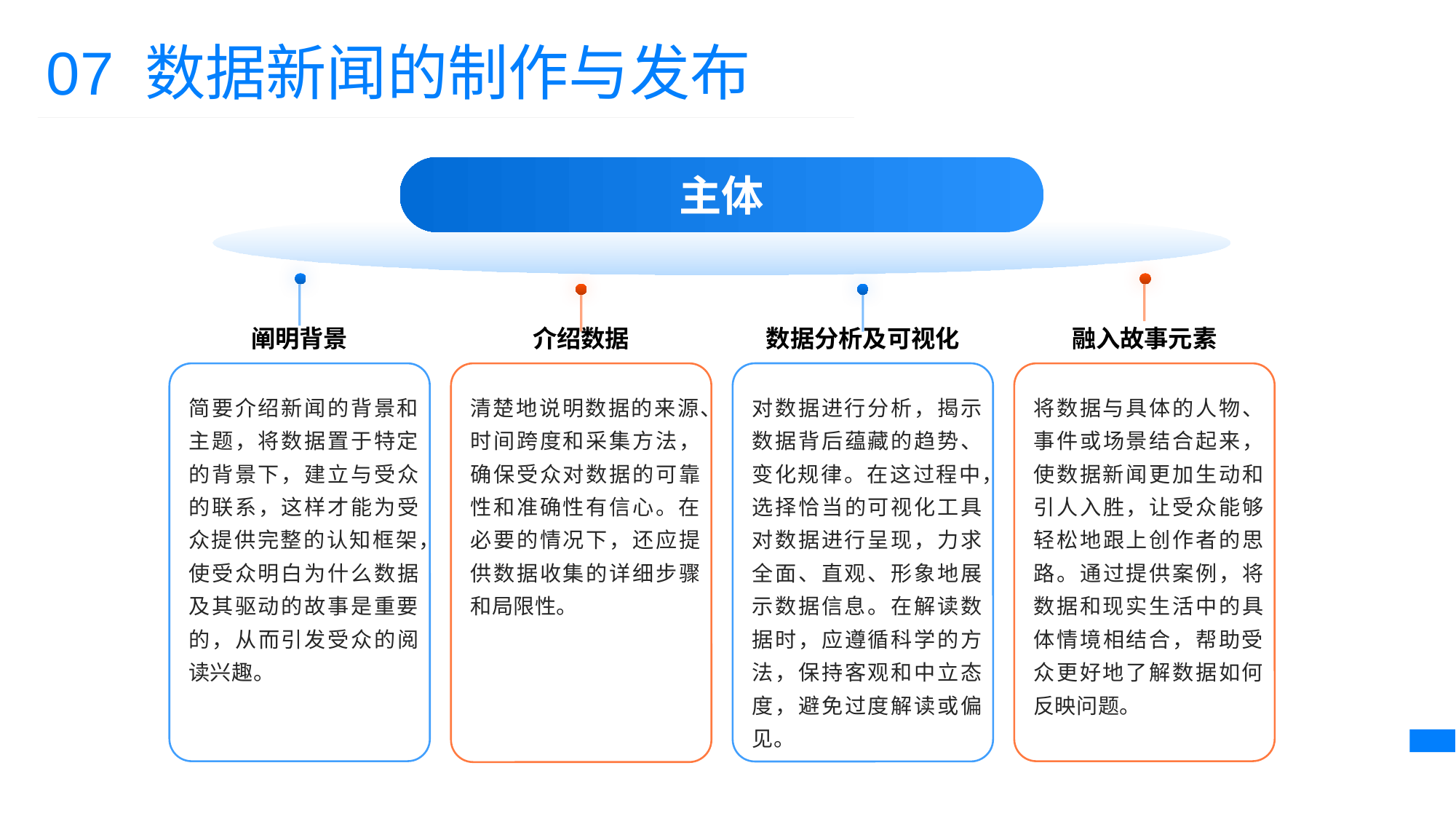

07 数据新闻的制作与发布
主体

阐明背景
介绍数据
数据分析及可视化
融入故事元素
简要介绍新闻的背景和主题，将数据置于特定的背景下，建立与受众的联系，这样才能为受众提供完整的认知框架，使受众明白为什么数据及其驱动的故事是重要的，从而引发受众的阅读兴趣。
清楚地说明数据的来源、时间跨度和采集方法，确保受众对数据的可靠性和准确性有信心。在必要的情况下，还应提供数据收集的详细步骤和局限性。
对数据进行分析，揭示数据背后蕴藏的趋势、变化规律。在这过程中，选择恰当的可视化工具对数据进行呈现，力求全面、直观、形象地展示数据信息。在解读数据时，应遵循科学的方法，保持客观和中立态度，避免过度解读或偏见。
将数据与具体的人物、事件或场景结合起来，使数据新闻更加生动和引人入胜，让受众能够轻松地跟上创作者的思路。通过提供案例，将数据和现实生活中的具体情境相结合，帮助受众更好地了解数据如何反映问题。